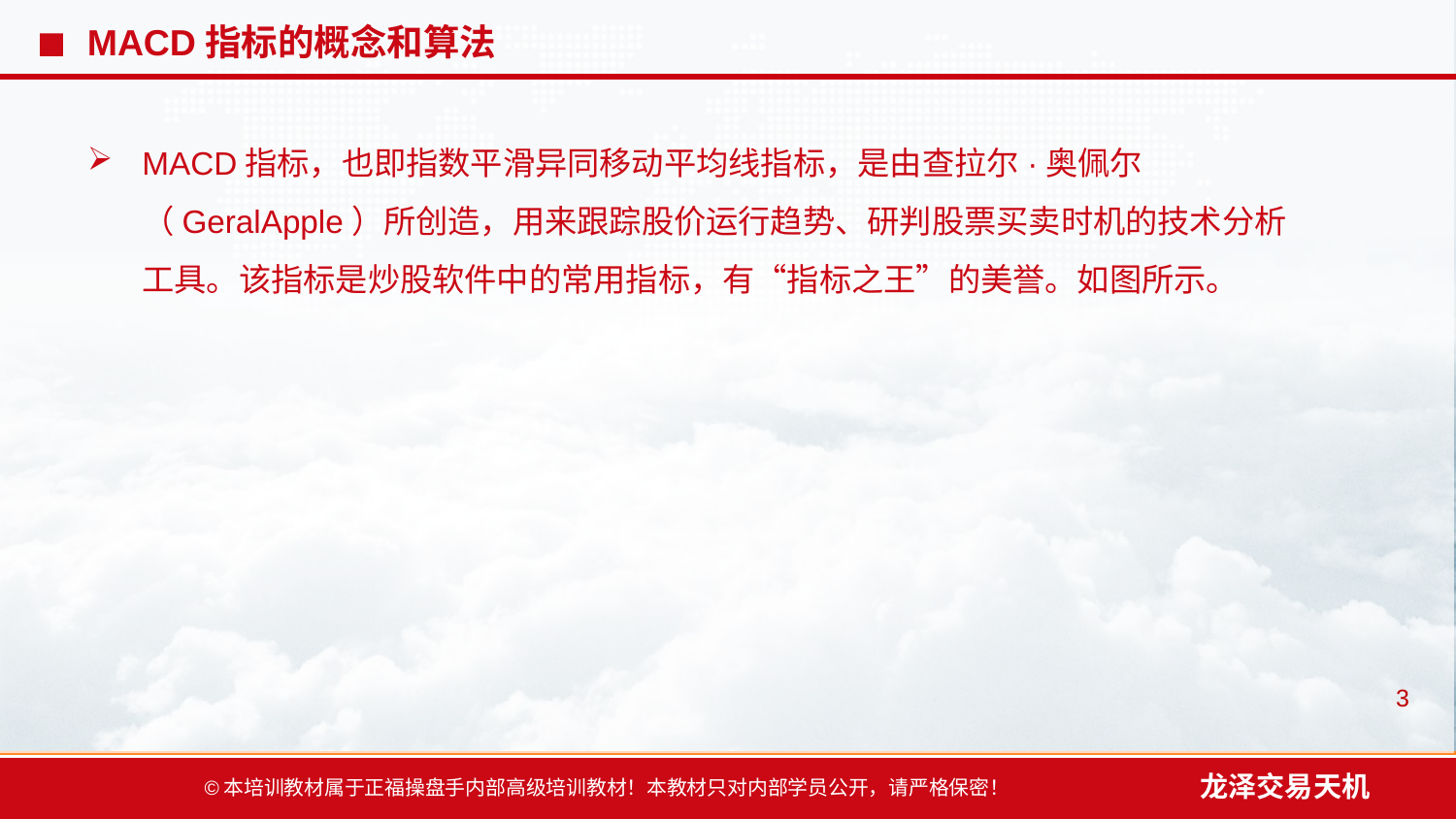

# MACD指标的概念和算法
MACD指标，也即指数平滑异同移动平均线指标，是由查拉尔·奥佩尔（GeralApple）所创造，用来跟踪股价运行趋势、研判股票买卖时机的技术分析工具。该指标是炒股软件中的常用指标，有“指标之王”的美誉。如图所示。